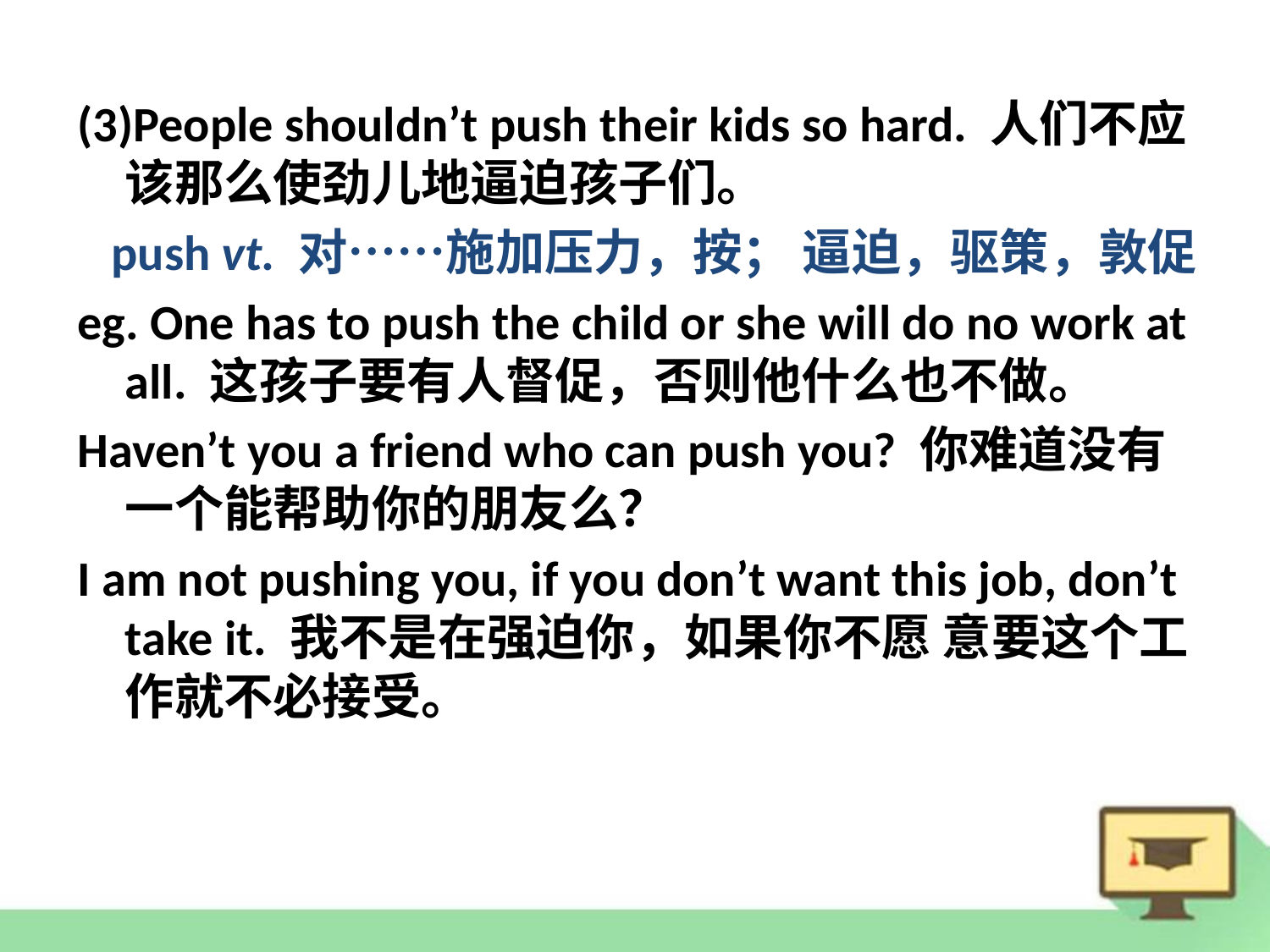

(3)People shouldn’t push their kids so hard. 人们不应该那么使劲儿地逼迫孩子们。
   push vt. 对……施加压力，按； 逼迫，驱策，敦促
eg. One has to push the child or she will do no work at all. 这孩子要有人督促，否则他什么也不做。
Haven’t you a friend who can push you? 你难道没有一个能帮助你的朋友么？
I am not pushing you, if you don’t want this job, don’t take it. 我不是在强迫你，如果你不愿 意要这个工作就不必接受。